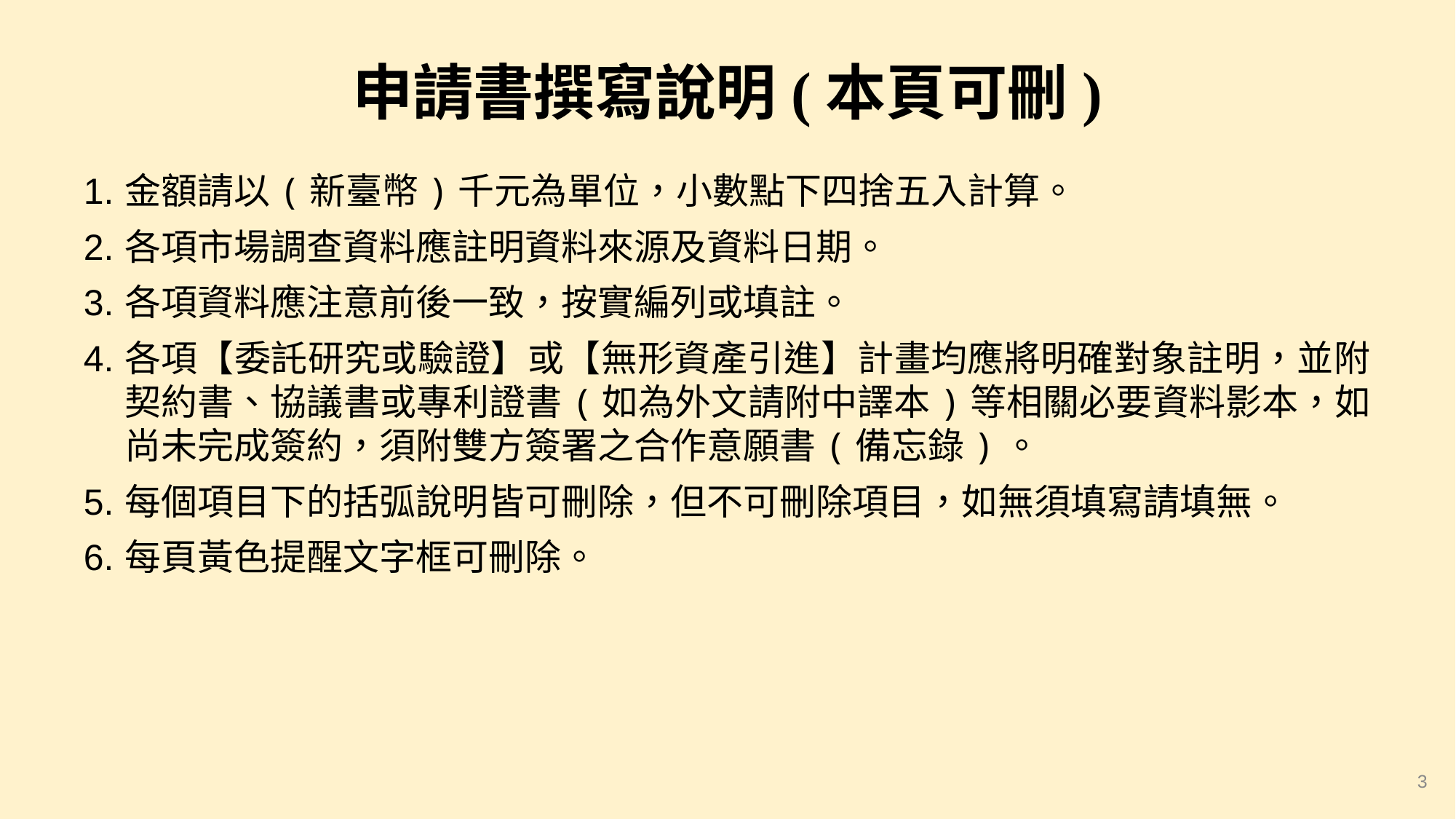

# 申請書撰寫說明(本頁可刪)
金額請以(新臺幣)千元為單位，小數點下四捨五入計算。
各項市場調查資料應註明資料來源及資料日期。
各項資料應注意前後一致，按實編列或填註。
各項【委託研究或驗證】或【無形資產引進】計畫均應將明確對象註明，並附契約書、協議書或專利證書(如為外文請附中譯本)等相關必要資料影本，如尚未完成簽約，須附雙方簽署之合作意願書(備忘錄)。
每個項目下的括弧說明皆可刪除，但不可刪除項目，如無須填寫請填無。
每頁黃色提醒文字框可刪除。

3